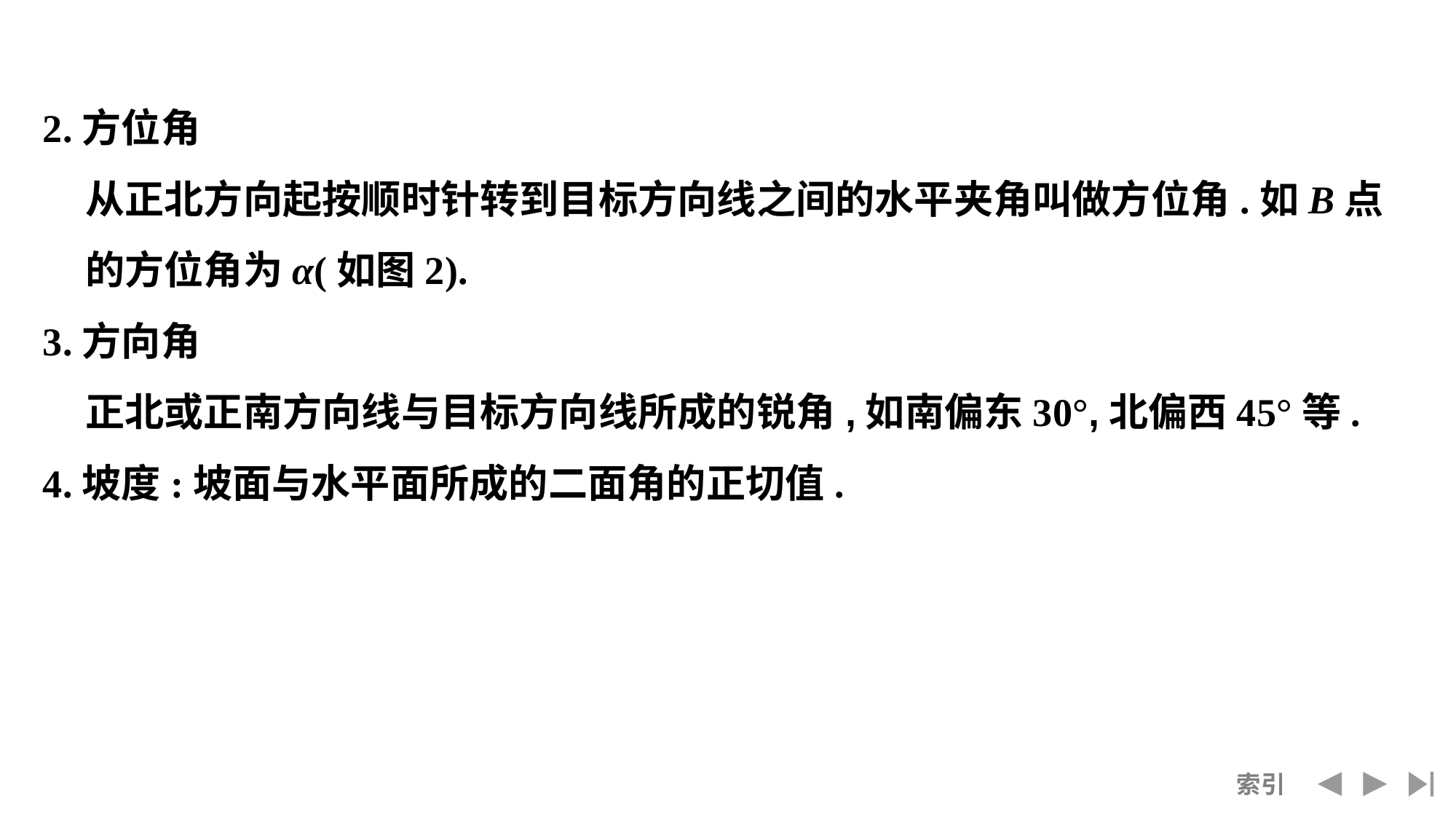

2.方位角
	从正北方向起按顺时针转到目标方向线之间的水平夹角叫做方位角.如B点的方位角为α(如图2).
3.方向角
	正北或正南方向线与目标方向线所成的锐角,如南偏东30°,北偏西45°等.
4.坡度:坡面与水平面所成的二面角的正切值.